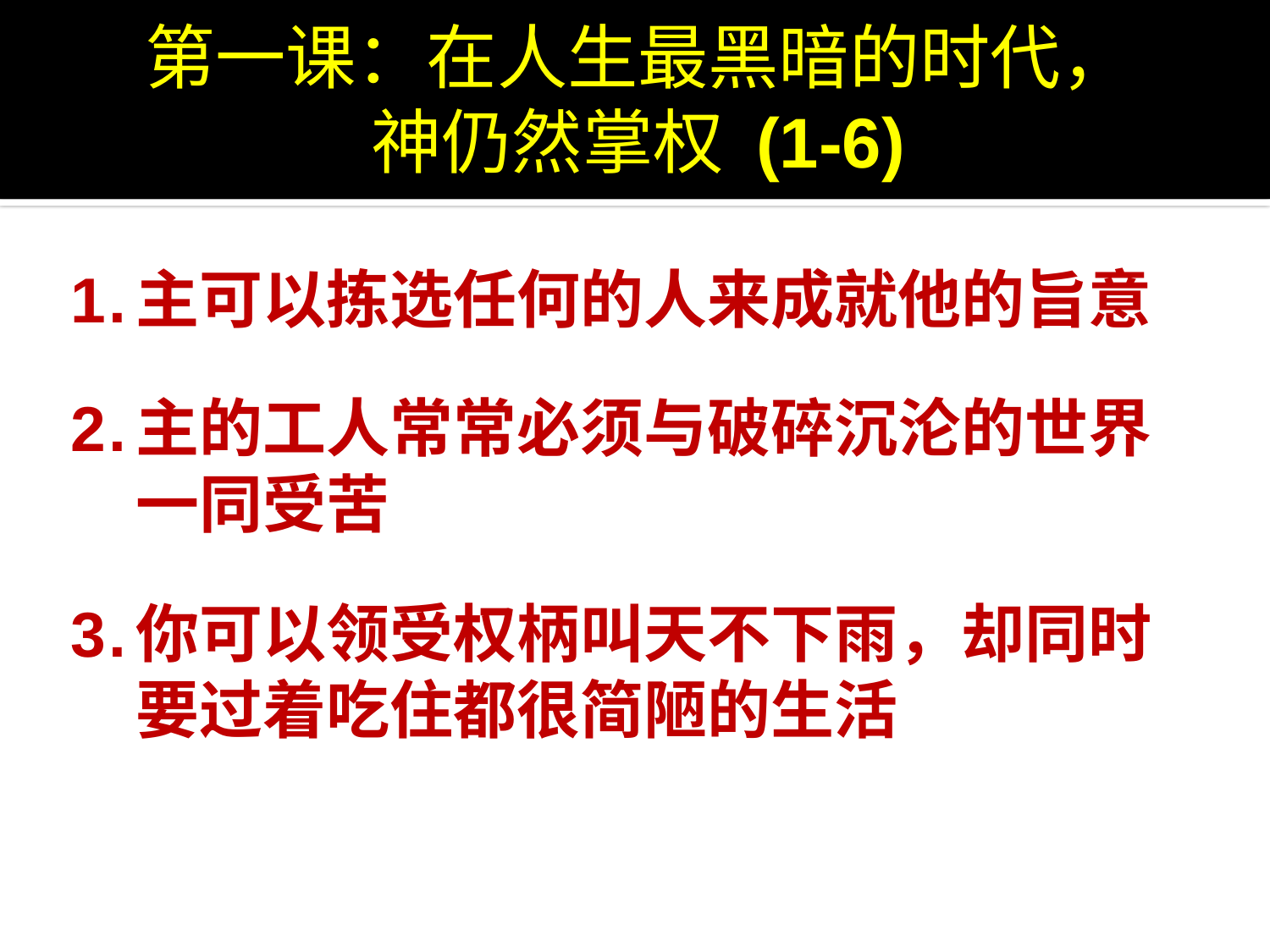

# 第一课：在人生最黑暗的时代，神仍然掌权 (1-6)
主可以拣选任何的人来成就他的旨意
主的工人常常必须与破碎沉沦的世界一同受苦
你可以领受权柄叫天不下雨，却同时要过着吃住都很简陋的生活